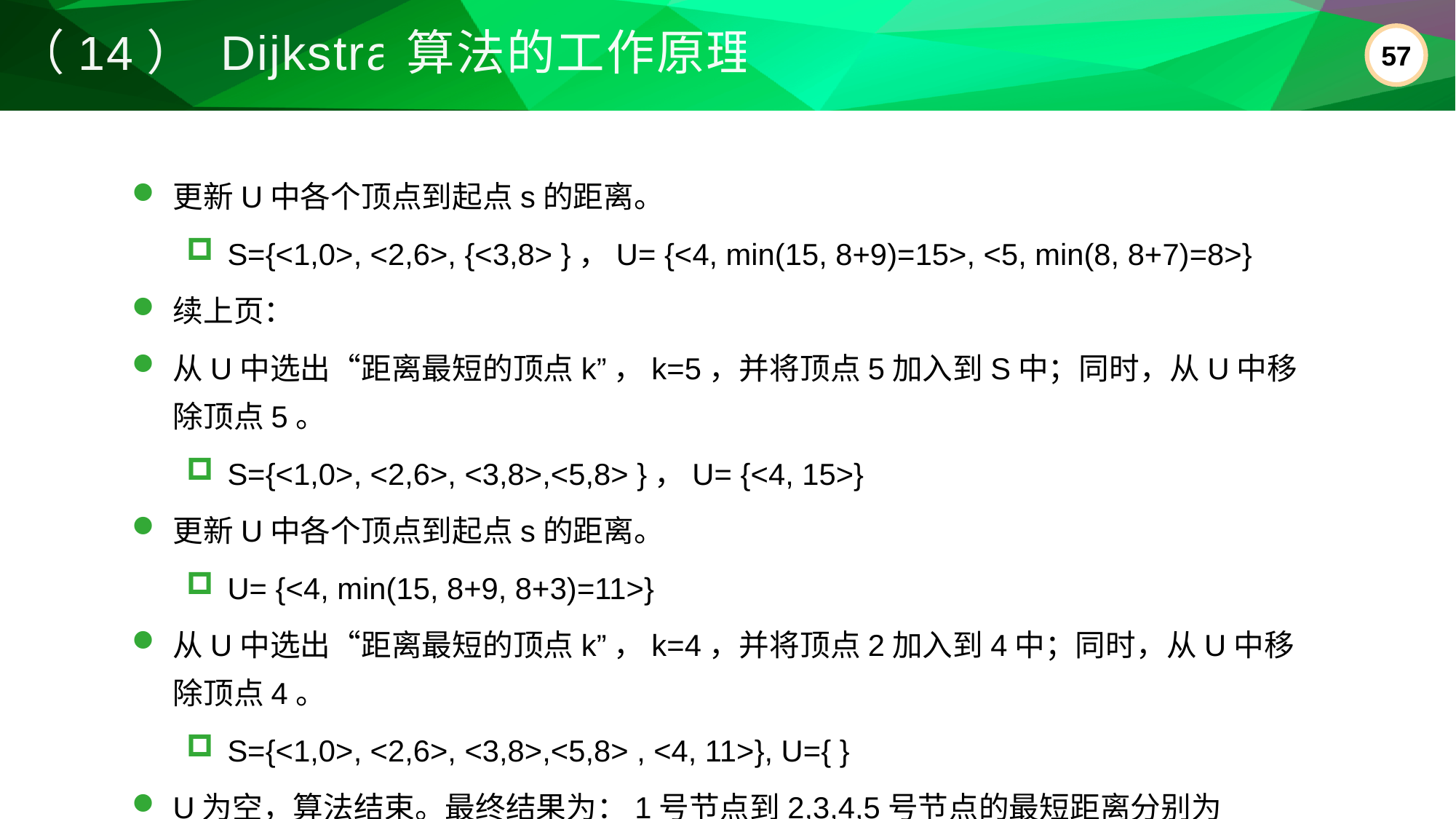

（14） Dijkstra算法的工作原理
更新U中各个顶点到起点s的距离。
S={<1,0>, <2,6>, {<3,8> }，U= {<4, min(15, 8+9)=15>, <5, min(8, 8+7)=8>}
续上页：
从U中选出“距离最短的顶点k”，k=5，并将顶点5加入到S中；同时，从U中移除顶点5。
S={<1,0>, <2,6>, <3,8>,<5,8> }，U= {<4, 15>}
更新U中各个顶点到起点s的距离。
U= {<4, min(15, 8+9, 8+3)=11>}
从U中选出“距离最短的顶点k”，k=4，并将顶点2加入到4中；同时，从U中移除顶点4。
S={<1,0>, <2,6>, <3,8>,<5,8> , <4, 11>}, U={ }
U为空，算法结束。最终结果为：1号节点到2,3,4,5号节点的最短距离分别为6,8,11,8。